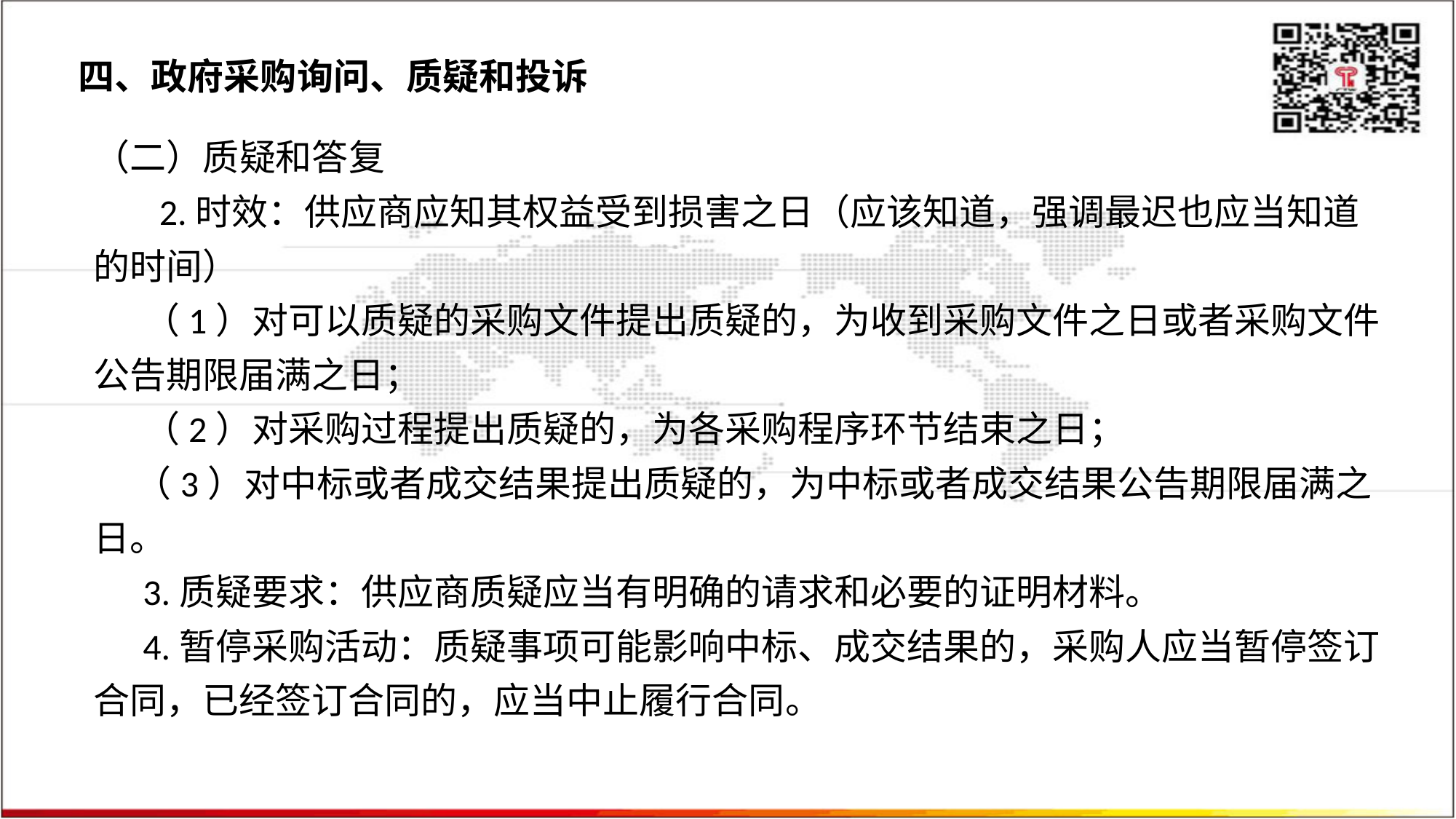

四、政府采购询问、质疑和投诉
（二）质疑和答复
        2.时效：供应商应知其权益受到损害之日（应该知道，强调最迟也应当知道的时间）
     （1）对可以质疑的采购文件提出质疑的，为收到采购文件之日或者采购文件公告期限届满之日；
     （2）对采购过程提出质疑的，为各采购程序环节结束之日；
    （3）对中标或者成交结果提出质疑的，为中标或者成交结果公告期限届满之日。
      3.质疑要求：供应商质疑应当有明确的请求和必要的证明材料。
      4.暂停采购活动：质疑事项可能影响中标、成交结果的，采购人应当暂停签订合同，已经签订合同的，应当中止履行合同。